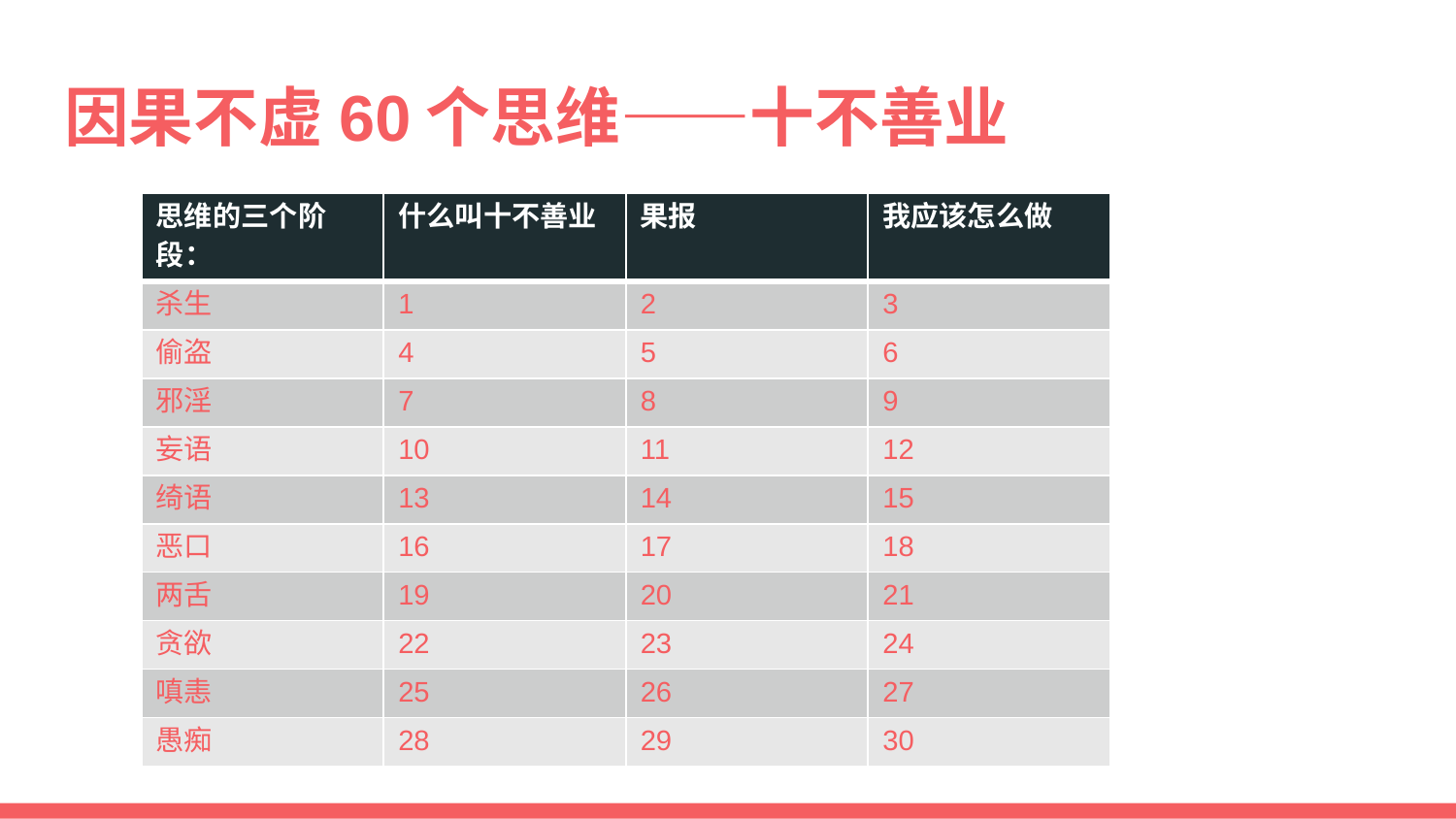

# 因果不虚60个思维——十不善业
| 思维的三个阶段： | 什么叫十不善业 | 果报 | 我应该怎么做 |
| --- | --- | --- | --- |
| 杀生 | 1 | 2 | 3 |
| 偷盗 | 4 | 5 | 6 |
| 邪淫 | 7 | 8 | 9 |
| 妄语 | 10 | 11 | 12 |
| 绮语 | 13 | 14 | 15 |
| 恶口 | 16 | 17 | 18 |
| 两舌 | 19 | 20 | 21 |
| 贪欲 | 22 | 23 | 24 |
| 嗔恚 | 25 | 26 | 27 |
| 愚痴 | 28 | 29 | 30 |